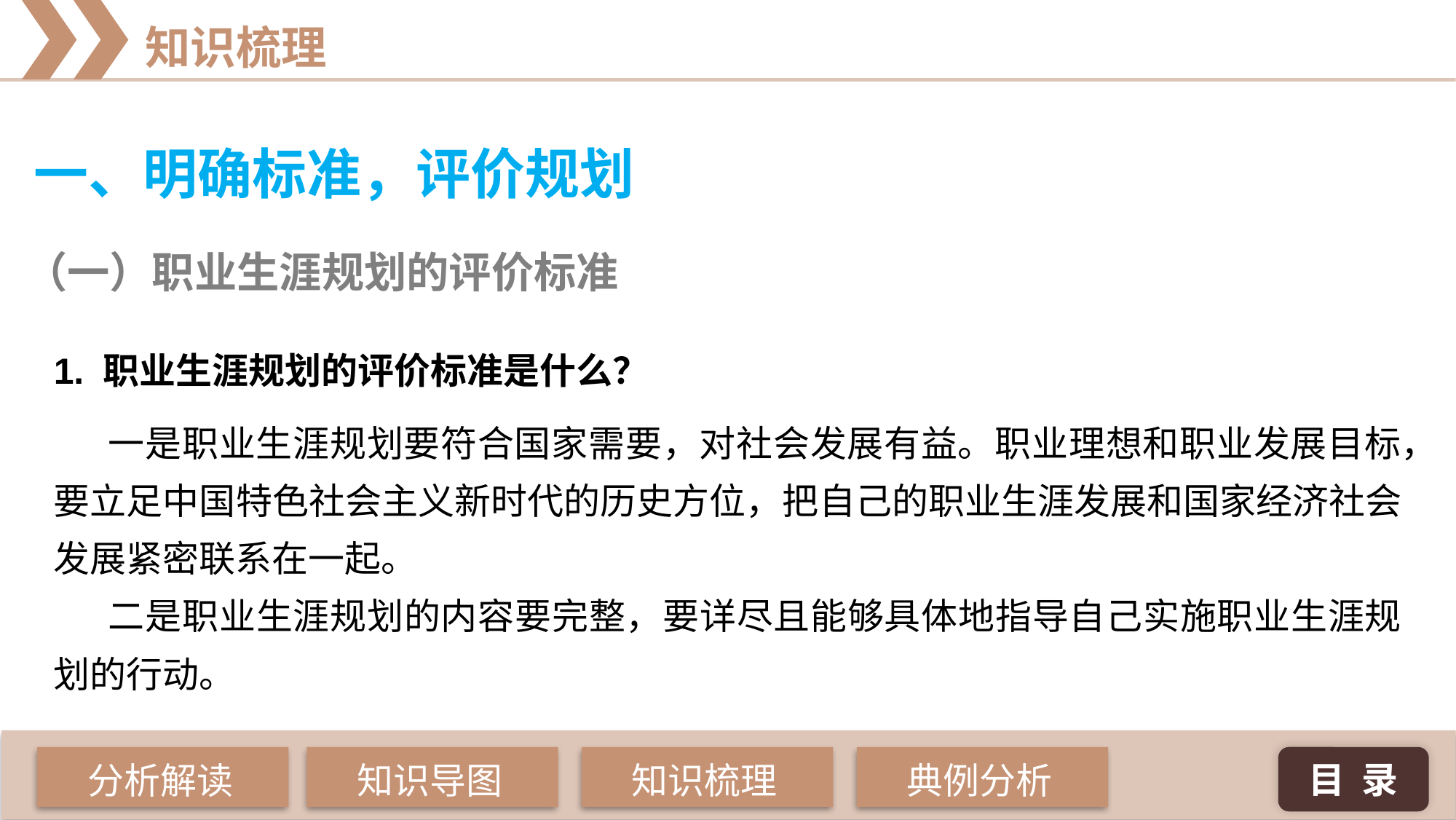

一、明确标准，评价规划
（一）职业生涯规划的评价标准
1. 职业生涯规划的评价标准是什么？
一是职业生涯规划要符合国家需要，对社会发展有益。职业理想和职业发展目标，要立足中国特色社会主义新时代的历史方位，把自己的职业生涯发展和国家经济社会发展紧密联系在一起。
二是职业生涯规划的内容要完整，要详尽且能够具体地指导自己实施职业生涯规划的行动。